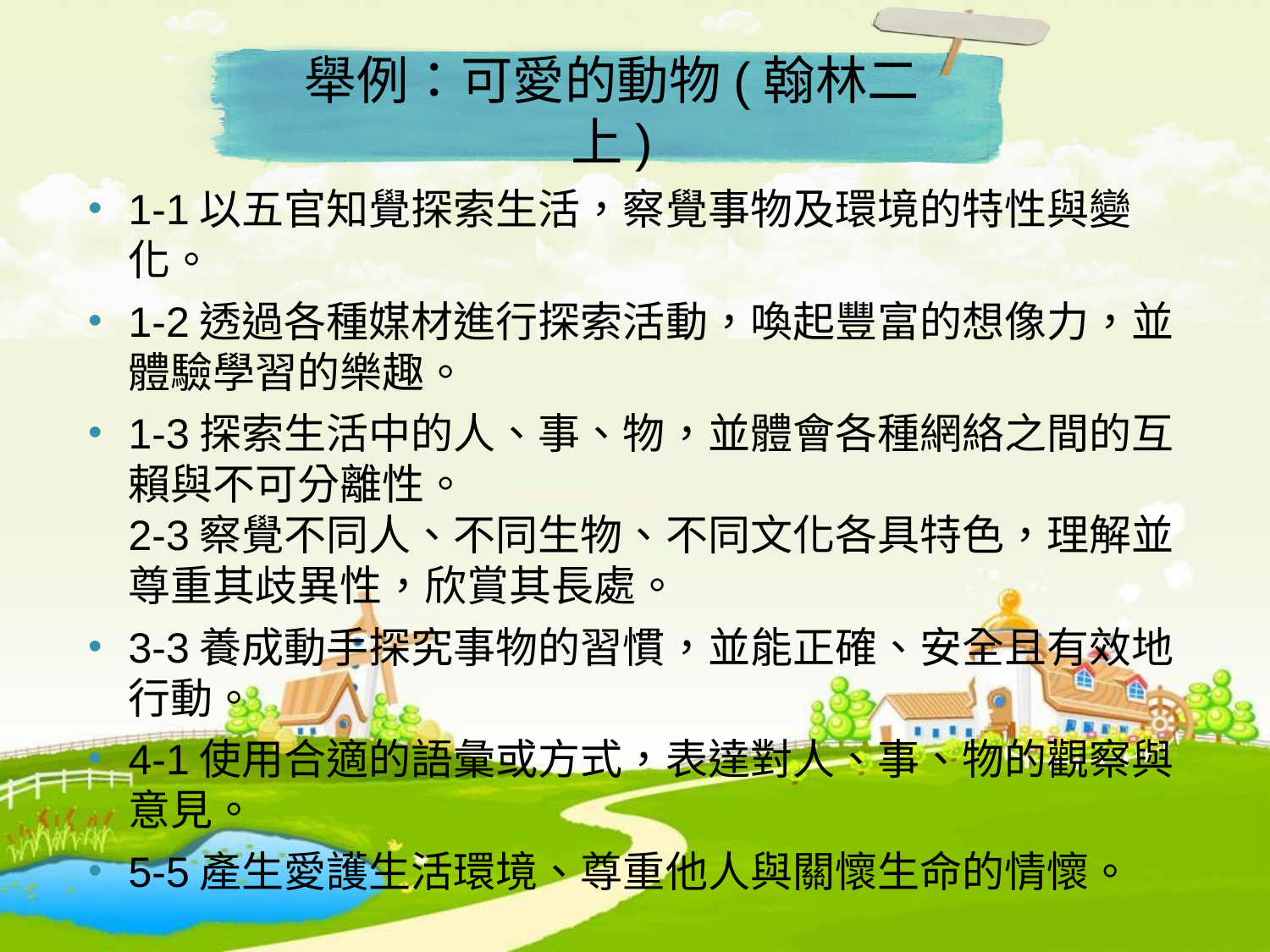

舉例：可愛的動物(翰林二上)
1-1以五官知覺探索生活，察覺事物及環境的特性與變化。
1-2透過各種媒材進行探索活動，喚起豐富的想像力，並體驗學習的樂趣。
1-3探索生活中的人、事、物，並體會各種網絡之間的互賴與不可分離性。
2-3察覺不同人、不同生物、不同文化各具特色，理解並尊重其歧異性，欣賞其長處。
3-3養成動手探究事物的習慣，並能正確、安全且有效地行動。
4-1使用合適的語彙或方式，表達對人、事、物的觀察與意見。
5-5產生愛護生活環境、尊重他人與關懷生命的情懷。